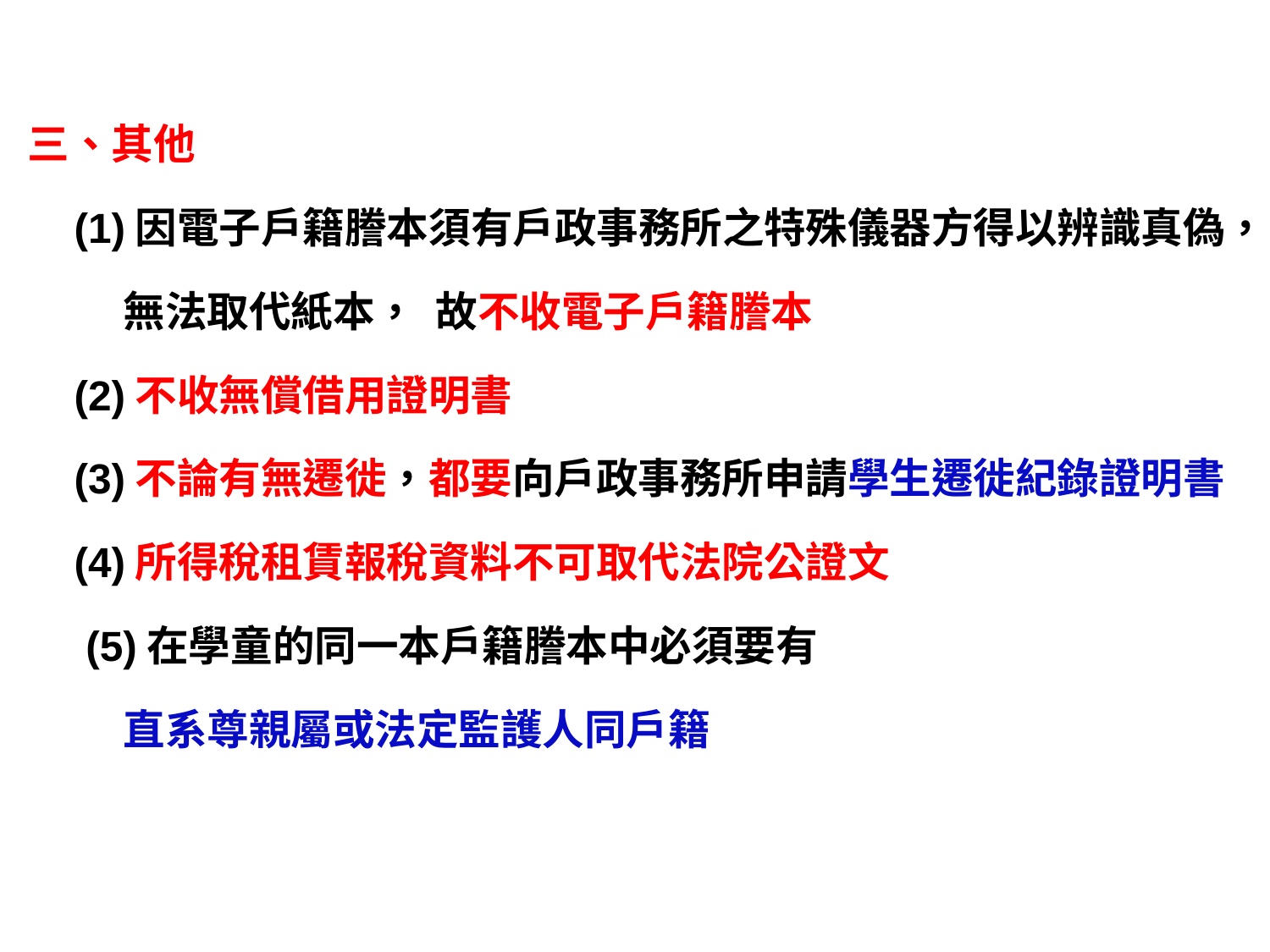

三、其他
    (1)因電子戶籍謄本須有戶政事務所之特殊儀器方得以辨識真偽，
         無法取代紙本，  故不收電子戶籍謄本
    (2)不收無償借用證明書
    (3)不論有無遷徙，都要向戶政事務所申請學生遷徙紀錄證明書
    (4)所得稅租賃報稅資料不可取代法院公證文
     (5)在學童的同一本戶籍謄本中必須要有
         直系尊親屬或法定監護人同戶籍